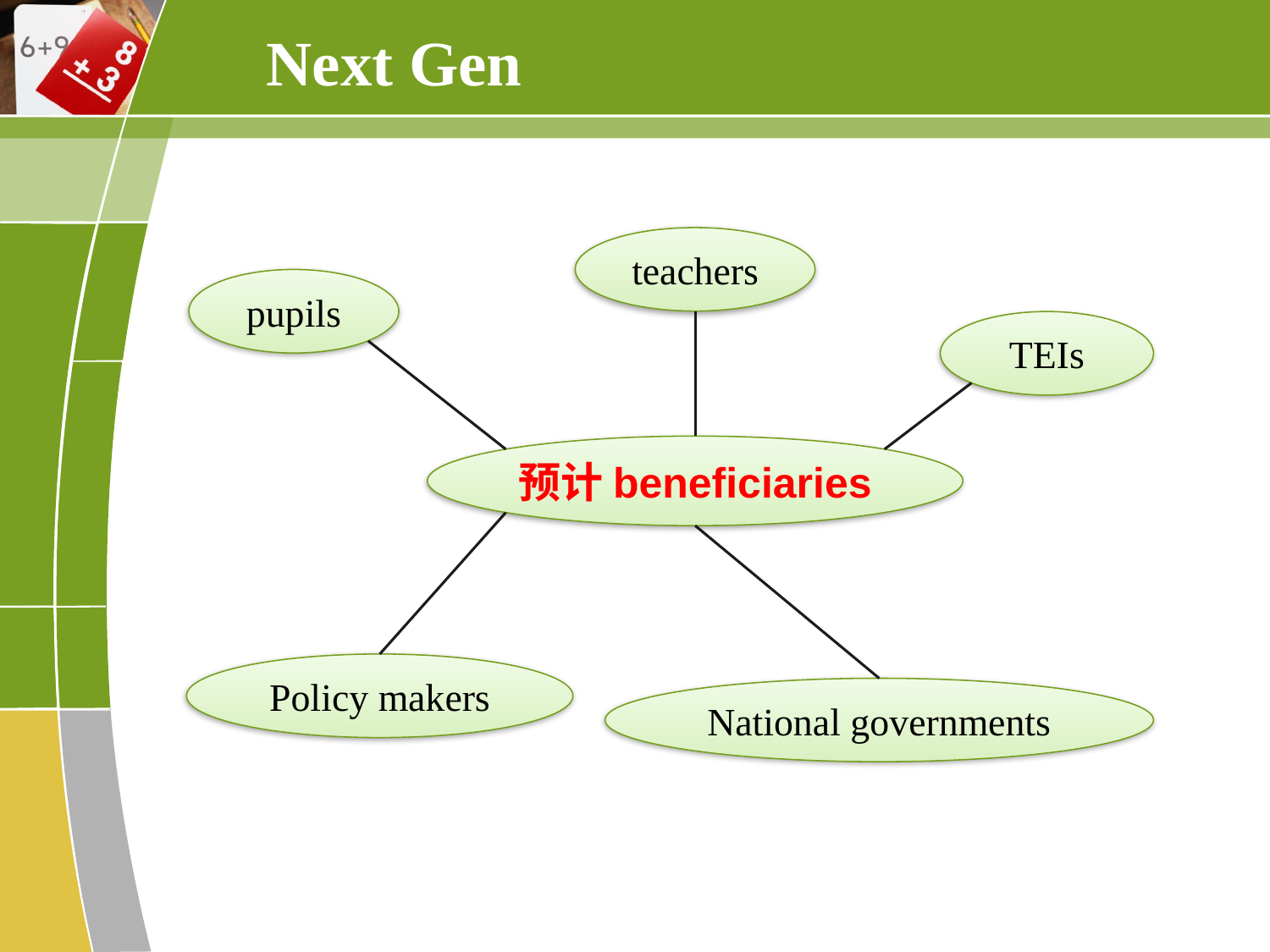

Next Gen
teachers
pupils
TEIs
预计beneficiaries
Policy makers
National governments